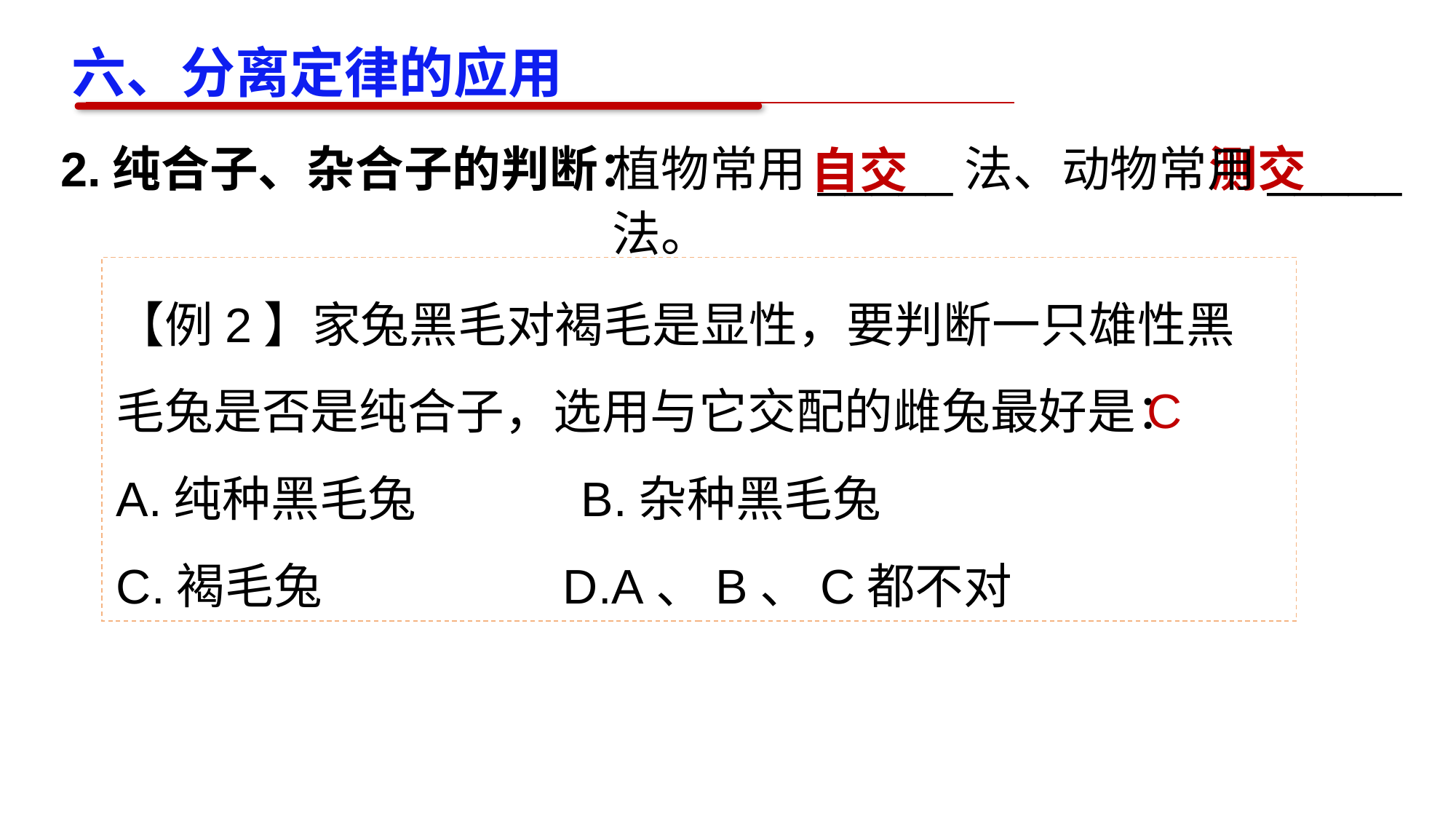

六、分离定律的应用

植物常用_____法、动物常用_____法。
2.纯合子、杂合子的判断：
测交
自交
【例2】家兔黑毛对褐毛是显性，要判断一只雄性黑毛兔是否是纯合子，选用与它交配的雌兔最好是：
A.纯种黑毛兔              B.杂种黑毛兔
C.褐毛兔                     D.A、B、C都不对
C